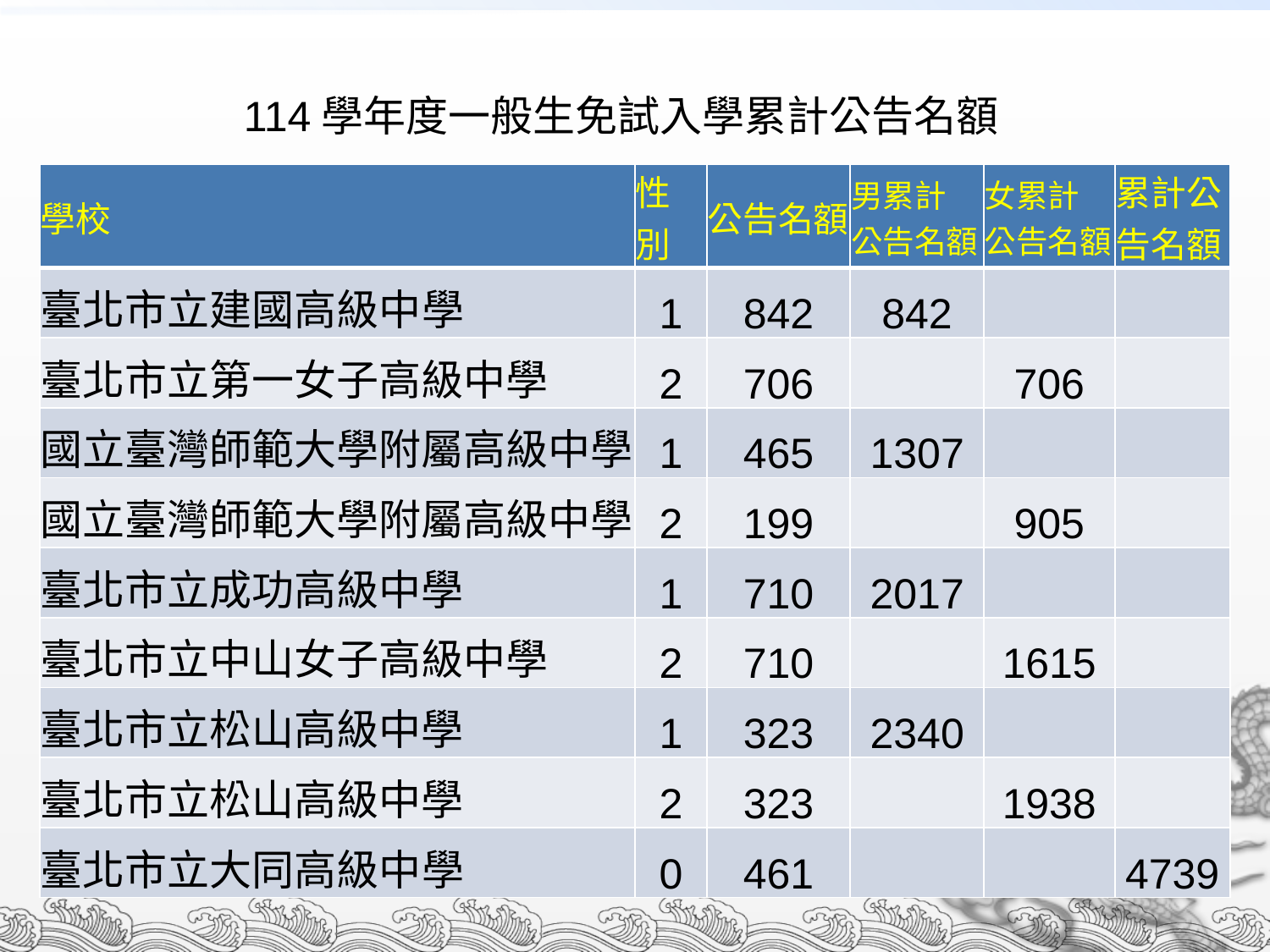

114學年度一般生免試入學累計公告名額
| 學校 | 性別 | 公告名額 | 男累計 公告名額 | 女累計 公告名額 | 累計公告名額 |
| --- | --- | --- | --- | --- | --- |
| 臺北市立建國高級中學 | 1 | 842 | 842 |  |  |
| 臺北市立第一女子高級中學 | 2 | 706 |  | 706 |  |
| 國立臺灣師範大學附屬高級中學 | 1 | 465 | 1307 |  |  |
| 國立臺灣師範大學附屬高級中學 | 2 | 199 |  | 905 |  |
| 臺北市立成功高級中學 | 1 | 710 | 2017 |  |  |
| 臺北市立中山女子高級中學 | 2 | 710 |  | 1615 |  |
| 臺北市立松山高級中學 | 1 | 323 | 2340 |  |  |
| 臺北市立松山高級中學 | 2 | 323 |  | 1938 |  |
| 臺北市立大同高級中學 | 0 | 461 |  |  | 4739 |